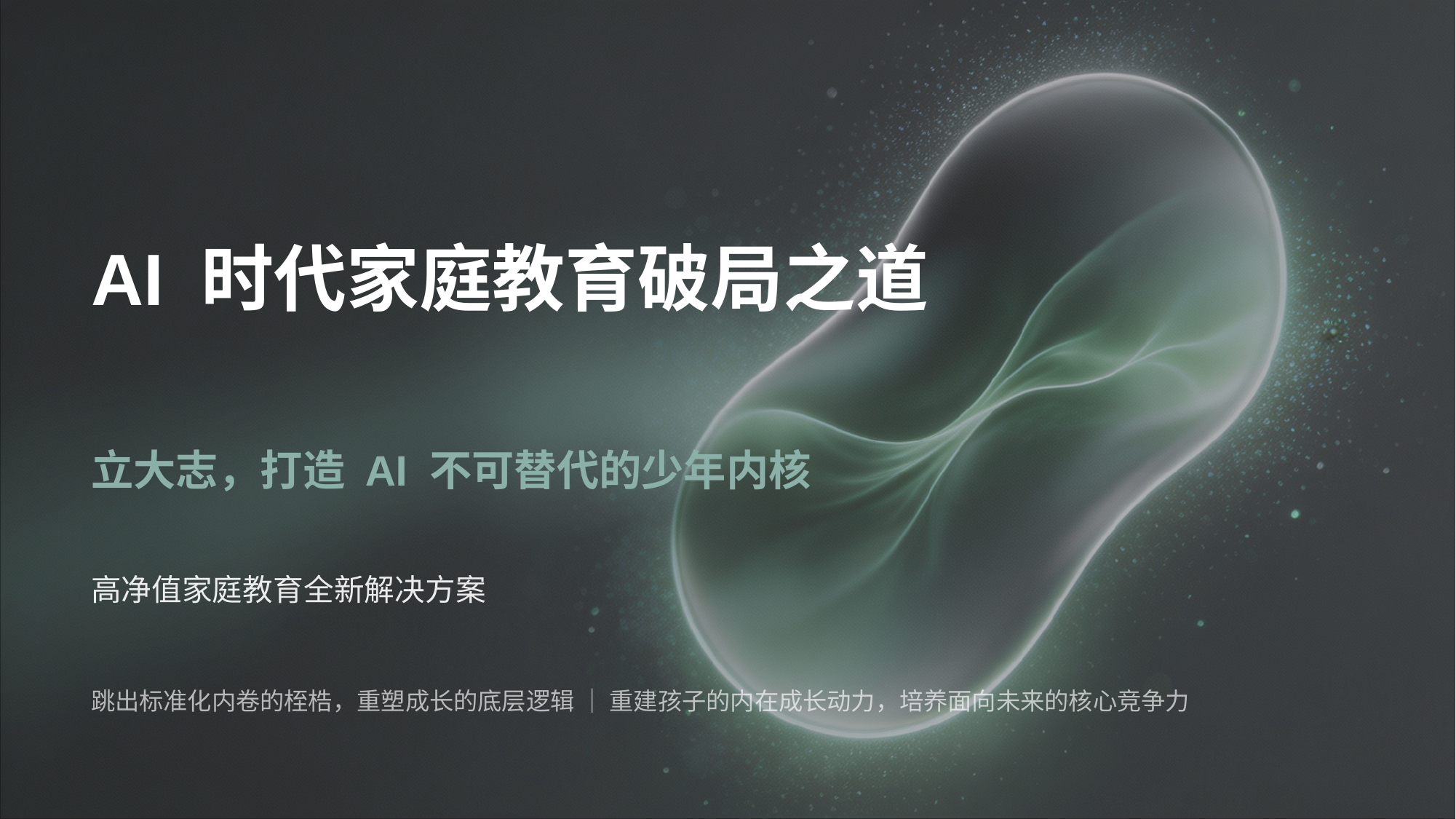

AI 时代家庭教育破局之道
立大志，打造 AI 不可替代的少年内核
高净值家庭教育全新解决方案
跳出标准化内卷的桎梏，重塑成长的底层逻辑 ｜ 重建孩子的内在成长动力，培养面向未来的核心竞争力